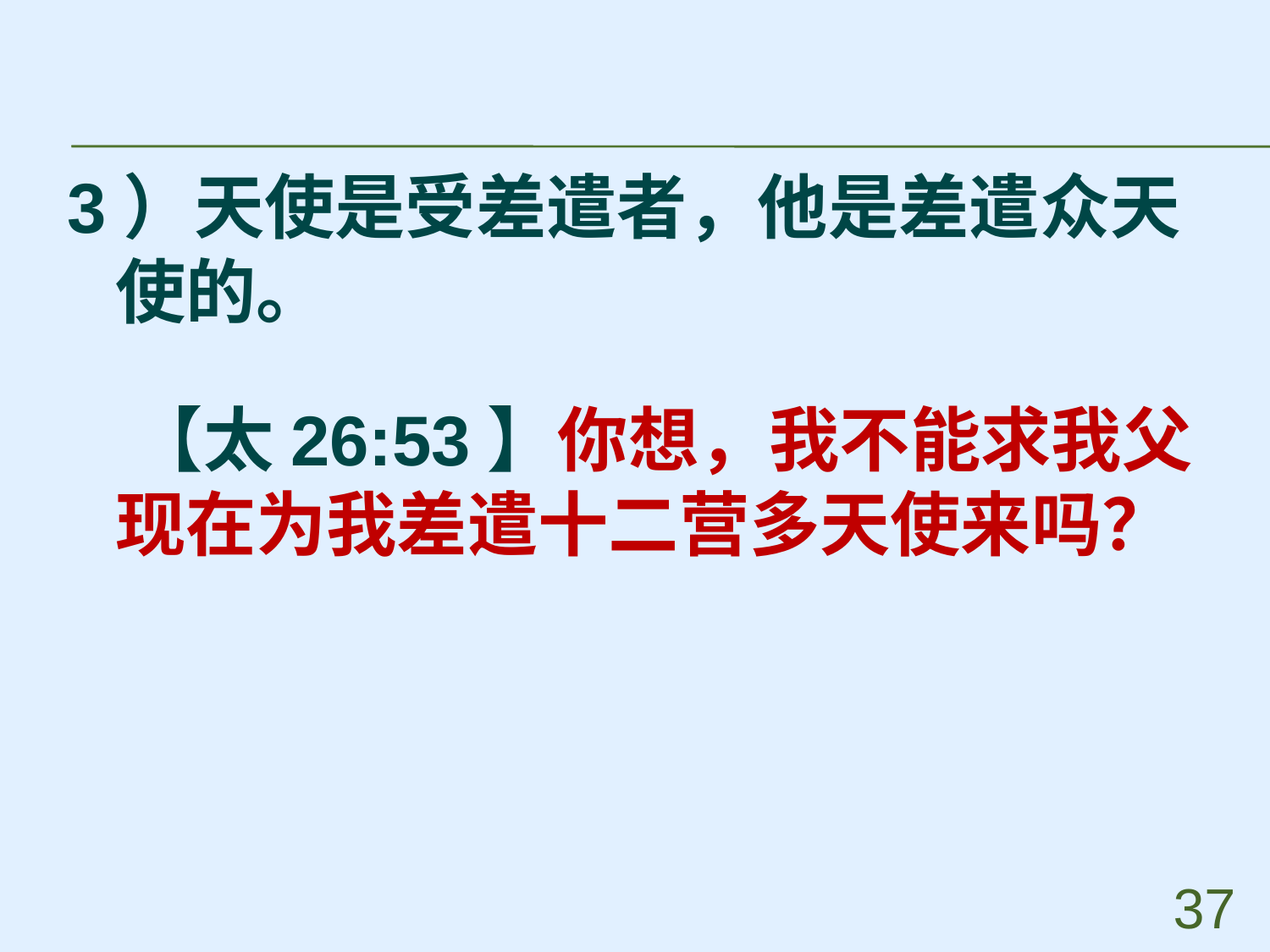

3）天使是受差遣者，他是差遣众天使的。

   【太26:53】你想，我不能求我父现在为我差遣十二营多天使来吗？

37